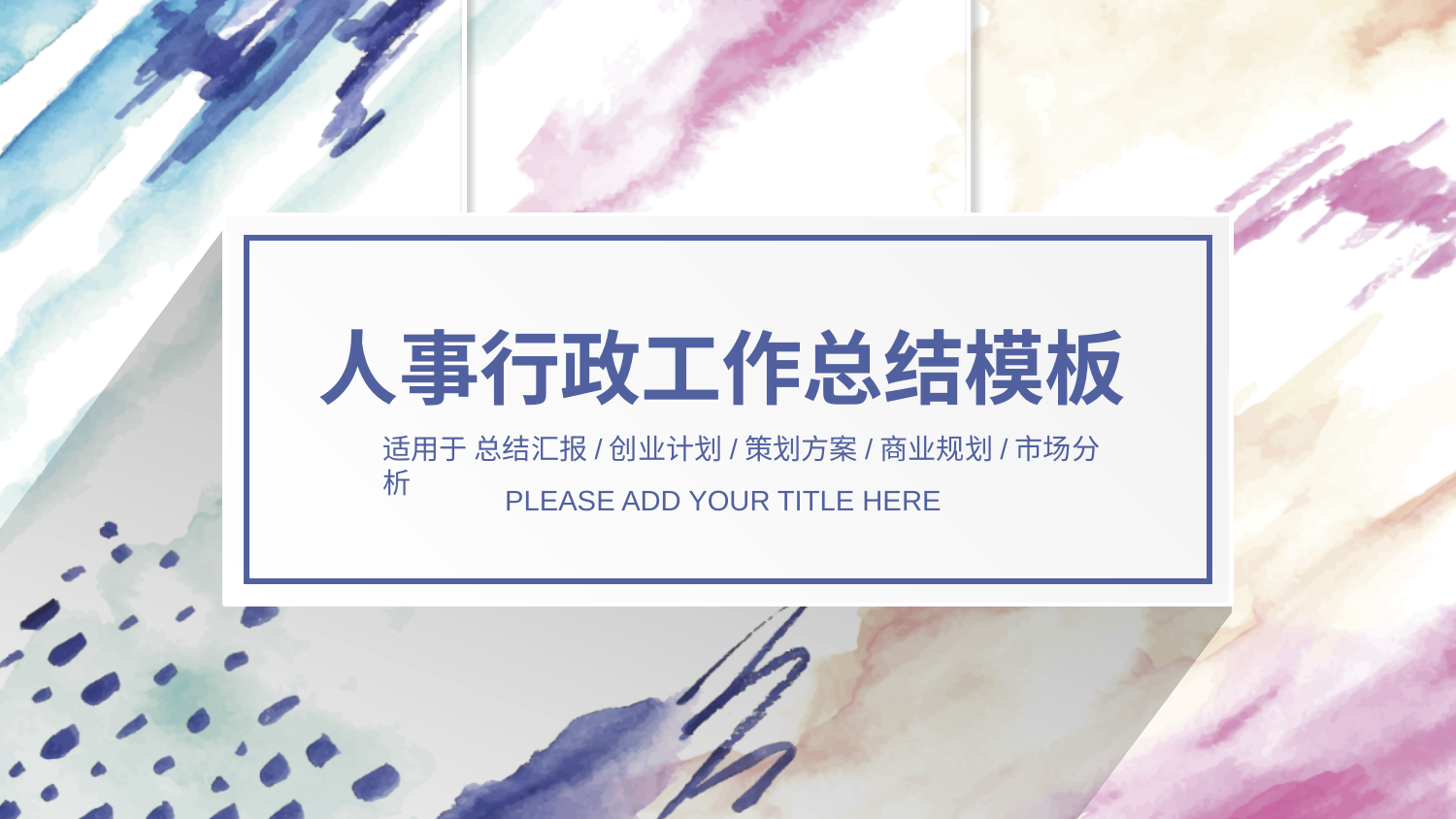

人事行政工作总结模板
适用于 总结汇报/创业计划/策划方案/商业规划/市场分析
PLEASE ADD YOUR TITLE HERE